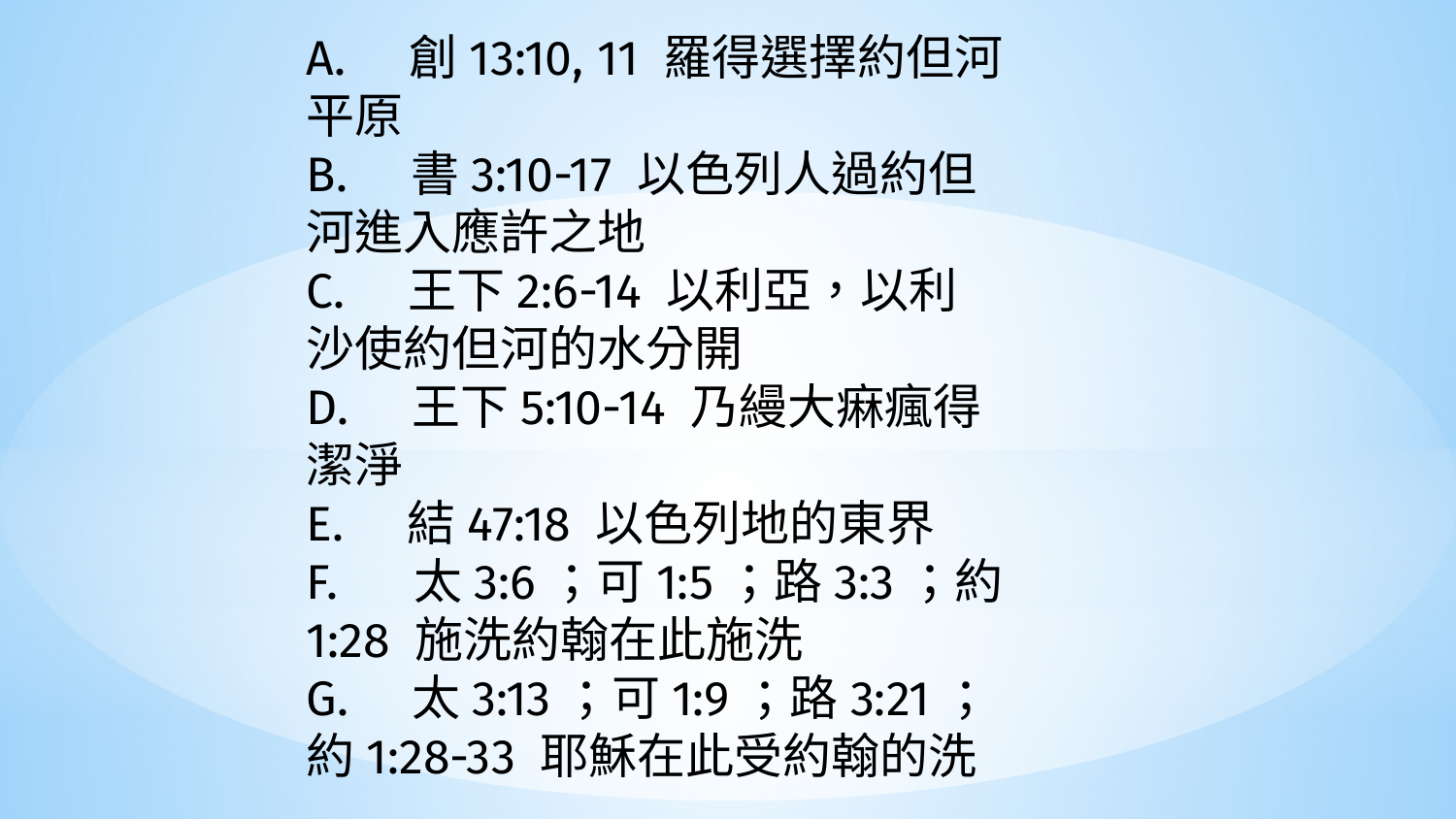

A.    創13:10, 11 羅得選擇約但河平原
B.    書3:10-17 以色列人過約但河進入應許之地
C.    王下2:6-14 以利亞，以利沙使約但河的水分開
D.    王下5:10-14 乃縵大痳瘋得潔淨
E.    結47:18 以色列地的東界
F.     太3:6；可1:5；路3:3；約1:28 施洗約翰在此施洗
G.    太3:13；可1:9；路3:21；約1:28-33 耶穌在此受約翰的洗